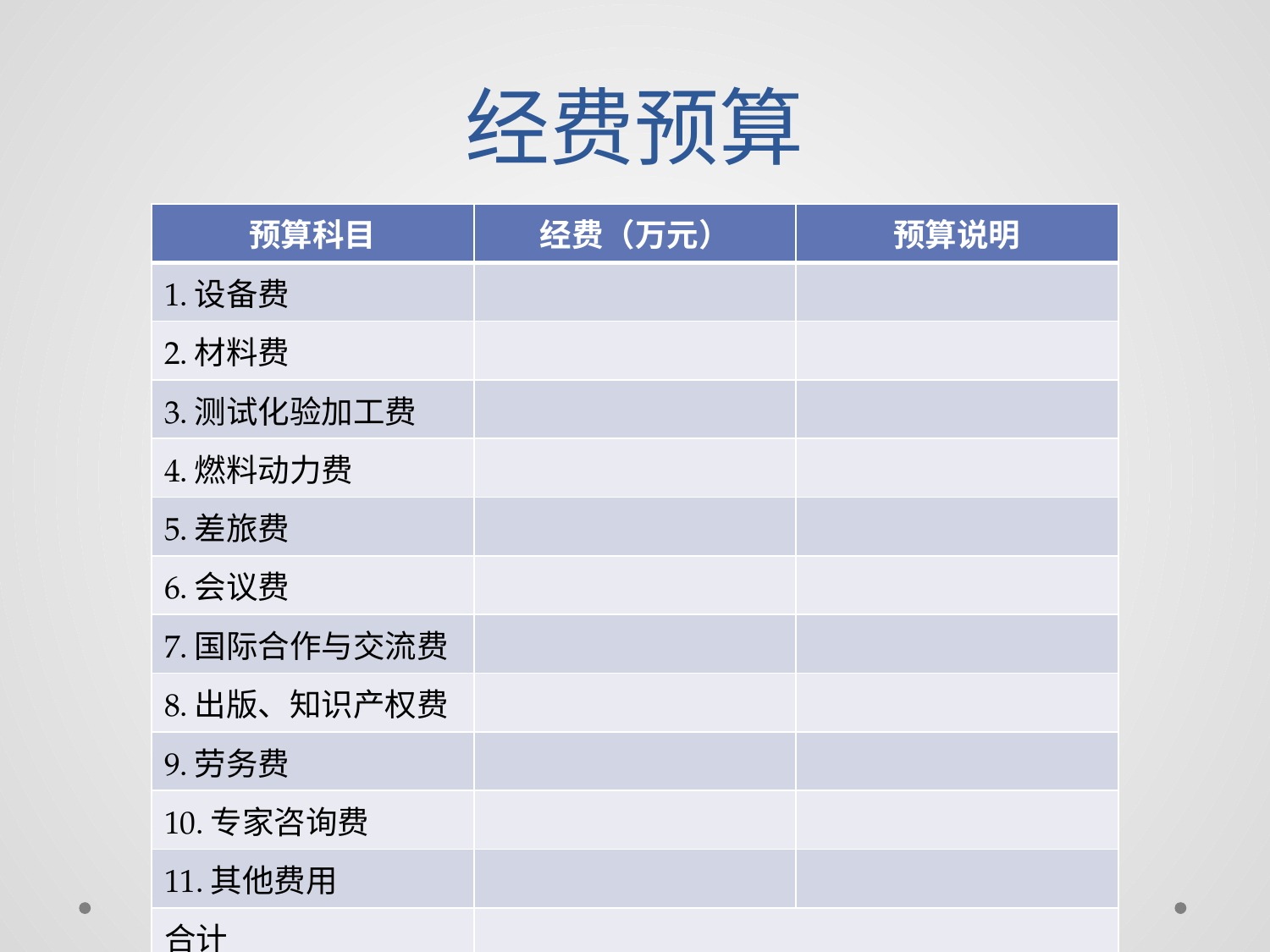

# 经费预算
| 预算科目 | 经费（万元） | 预算说明 |
| --- | --- | --- |
| 1.设备费 |  |  |
| 2.材料费 |  |  |
| 3.测试化验加工费 |  |  |
| 4.燃料动力费 |  |  |
| 5.差旅费 |  |  |
| 6.会议费 |  |  |
| 7.国际合作与交流费 |  |  |
| 8.出版、知识产权费 |  |  |
| 9.劳务费 |  |  |
| 10.专家咨询费 |  |  |
| 11.其他费用 |  |  |
| 合计 |  |  |
8